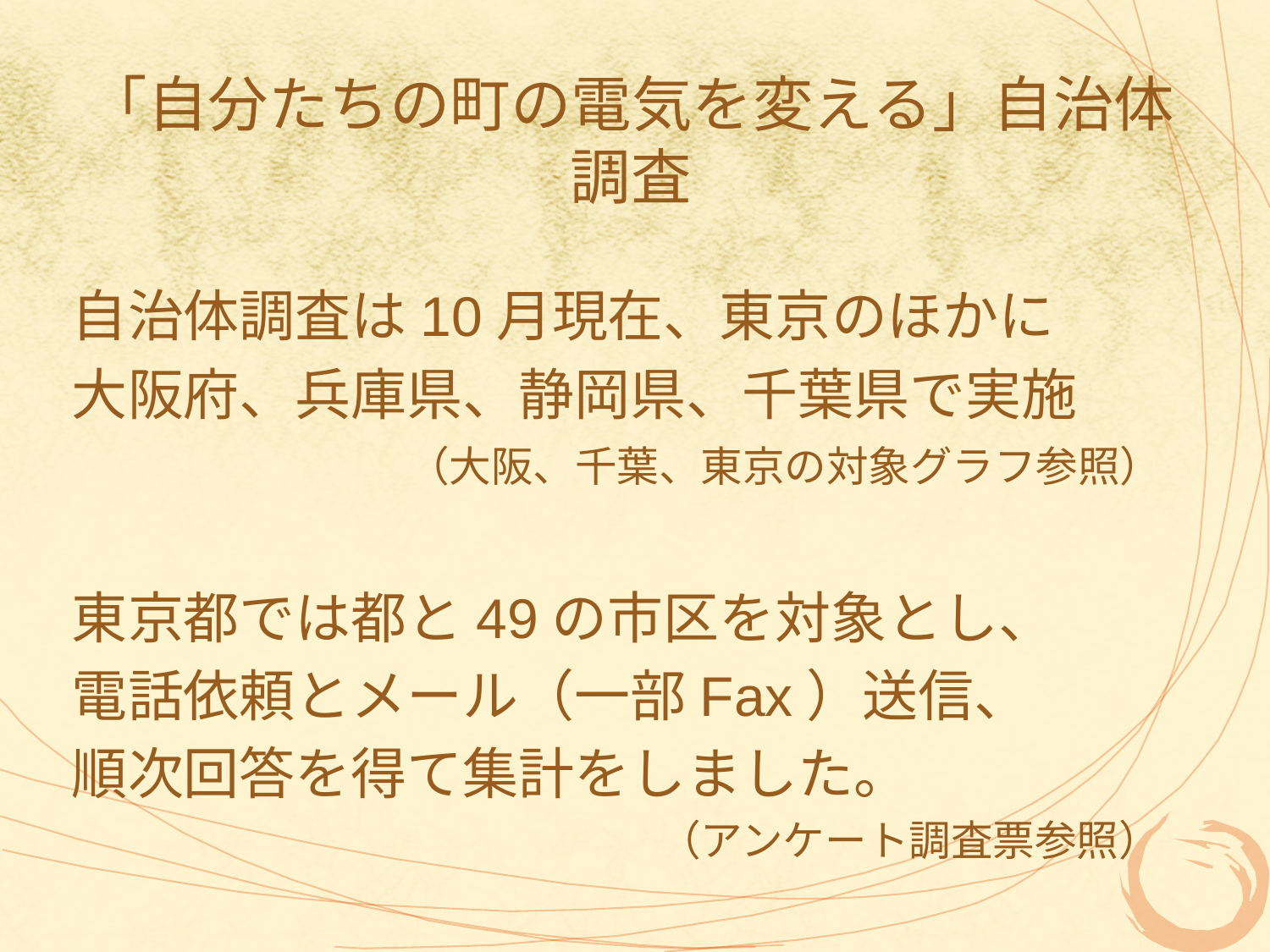

# 「自分たちの町の電気を変える」自治体調査
自治体調査は10月現在、東京のほかに
大阪府、兵庫県、静岡県、千葉県で実施
　　　　　　（大阪、千葉、東京の対象グラフ参照）

東京都では都と49の市区を対象とし、
電話依頼とメール（一部Fax）送信、
順次回答を得て集計をしました。
　　　　　　　　　　　　　　（アンケート調査票参照）